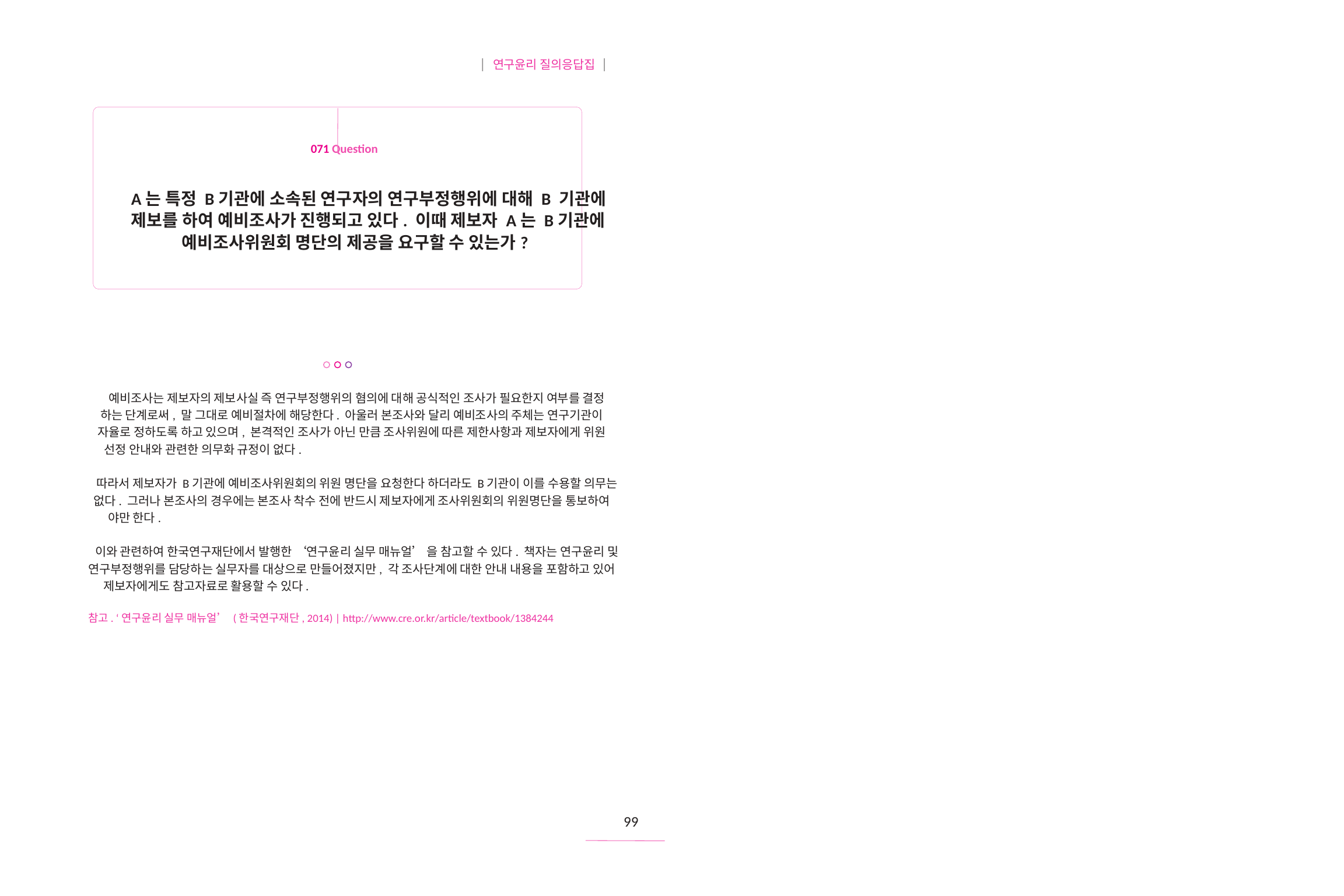

| 연구윤리 질의응답집 |

071 Question

A는 특정 B기관에 소속된 연구자의 연구부정행위에 대해 B 기관에
제보를 하여 예비조사가 진행되고 있다. 이때 제보자 A는 B기관에
예비조사위원회 명단의 제공을 요구할 수 있는가?

예비조사는 제보자의 제보사실 즉 연구부정행위의 혐의에 대해 공식적인 조사가 필요한지 여부를 결정
하는 단계로써, 말 그대로 예비절차에 해당한다. 아울러 본조사와 달리 예비조사의 주체는 연구기관이
자율로 정하도록 하고 있으며, 본격적인 조사가 아닌 만큼 조사위원에 따른 제한사항과 제보자에게 위원
선정 안내와 관련한 의무화 규정이 없다.
따라서 제보자가 B기관에 예비조사위원회의 위원 명단을 요청한다 하더라도 B기관이 이를 수용할 의무는
없다. 그러나 본조사의 경우에는 본조사 착수 전에 반드시 제보자에게 조사위원회의 위원명단을 통보하여
야만 한다.
이와 관련하여 한국연구재단에서 발행한 ‘연구윤리 실무 매뉴얼’ 을 참고할 수 있다. 책자는 연구윤리 및
연구부정행위를 담당하는 실무자를 대상으로 만들어졌지만, 각 조사단계에 대한 안내 내용을 포함하고 있어
제보자에게도 참고자료로 활용할 수 있다.
참고. ‘연구윤리 실무 매뉴얼’ (한국연구재단, 2014) | http://www.cre.or.kr/article/textbook/1384244
99